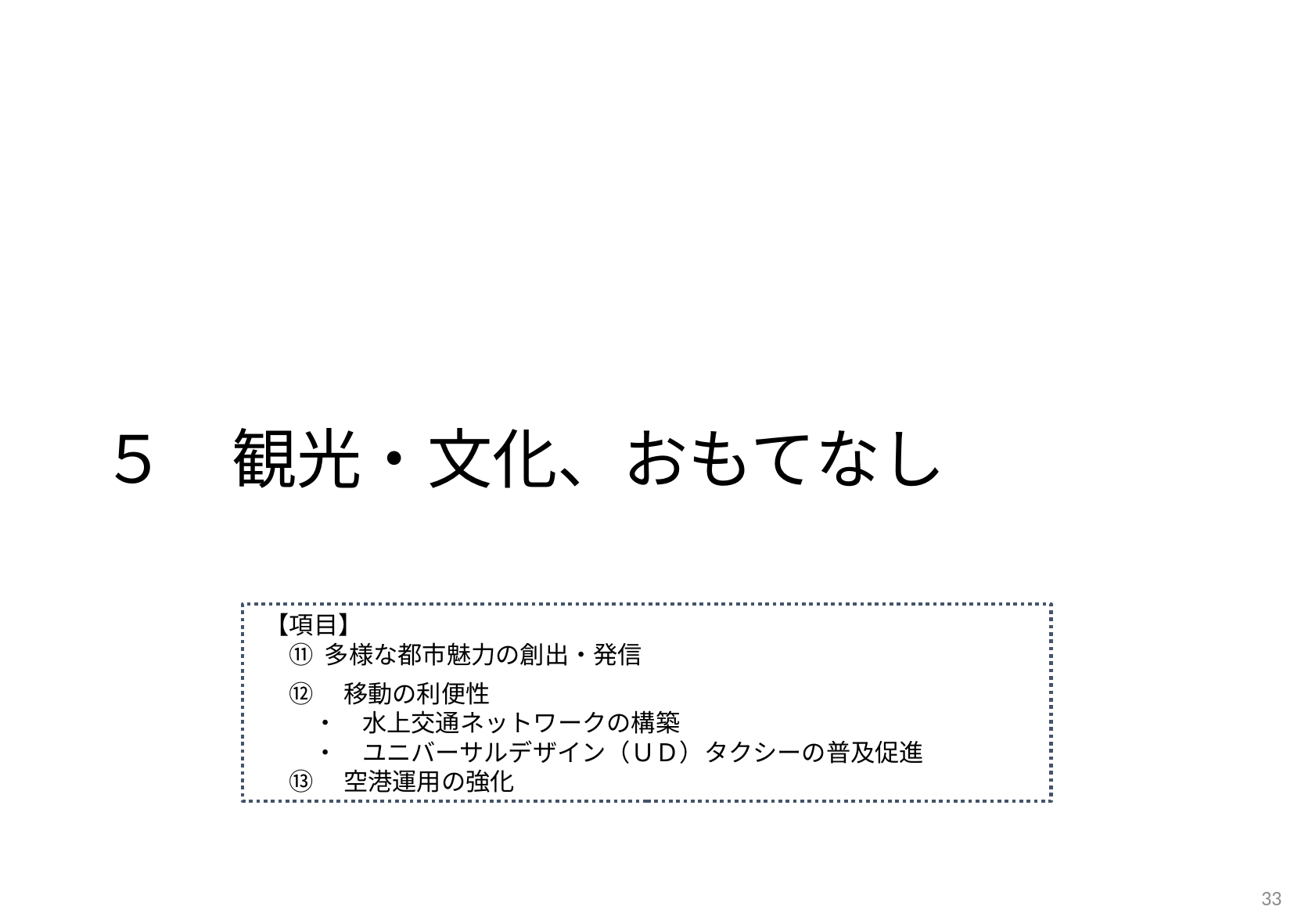

５　観光・文化、おもてなし
【項目】
⑪ 多様な都市魅力の創出・発信
⑫　移動の利便性
　・　水上交通ネットワークの構築
　・　ユニバーサルデザイン（ＵＤ）タクシーの普及促進
⑬　空港運用の強化
33